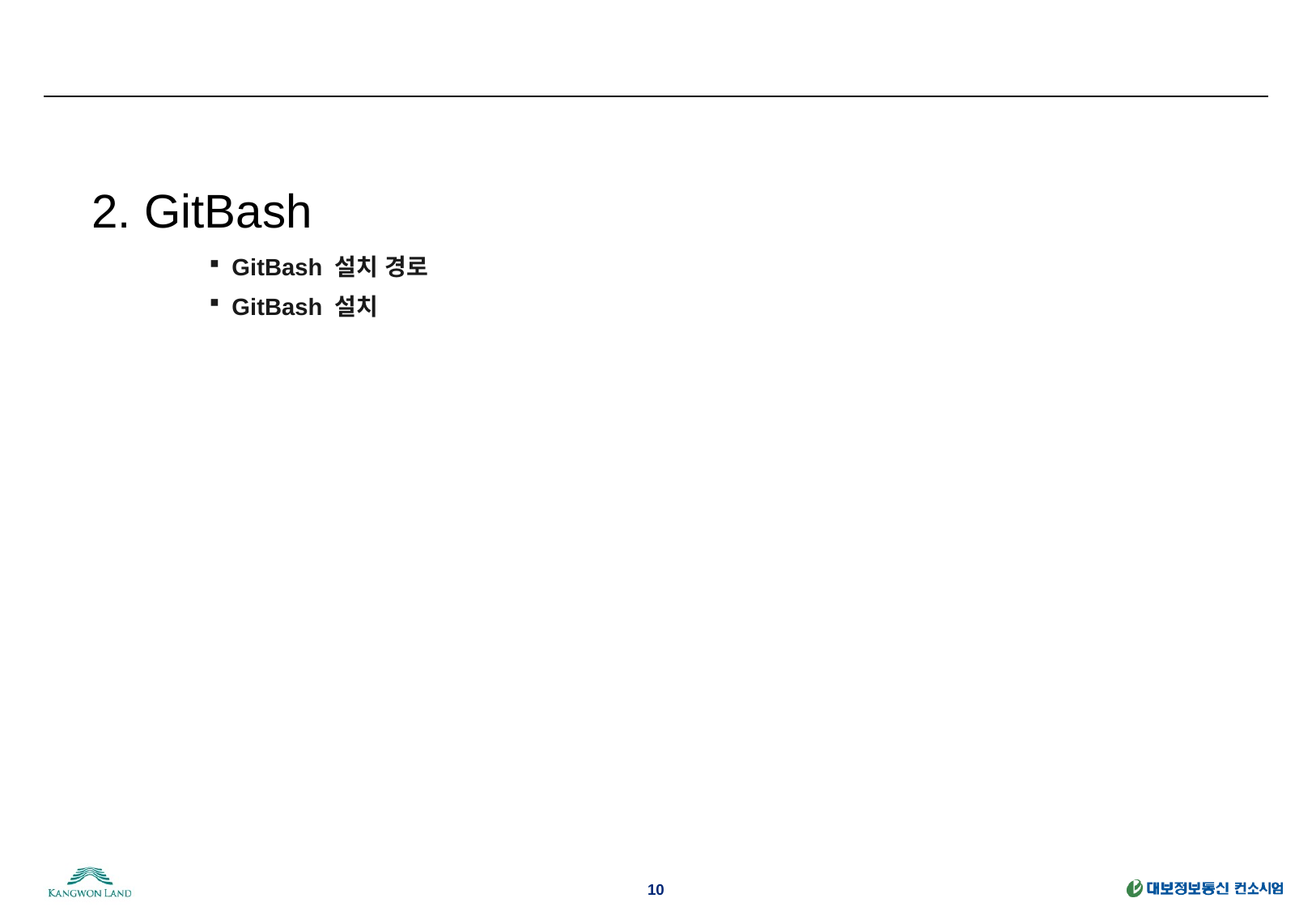

#
2. GitBash
GitBash 설치 경로
GitBash 설치

10